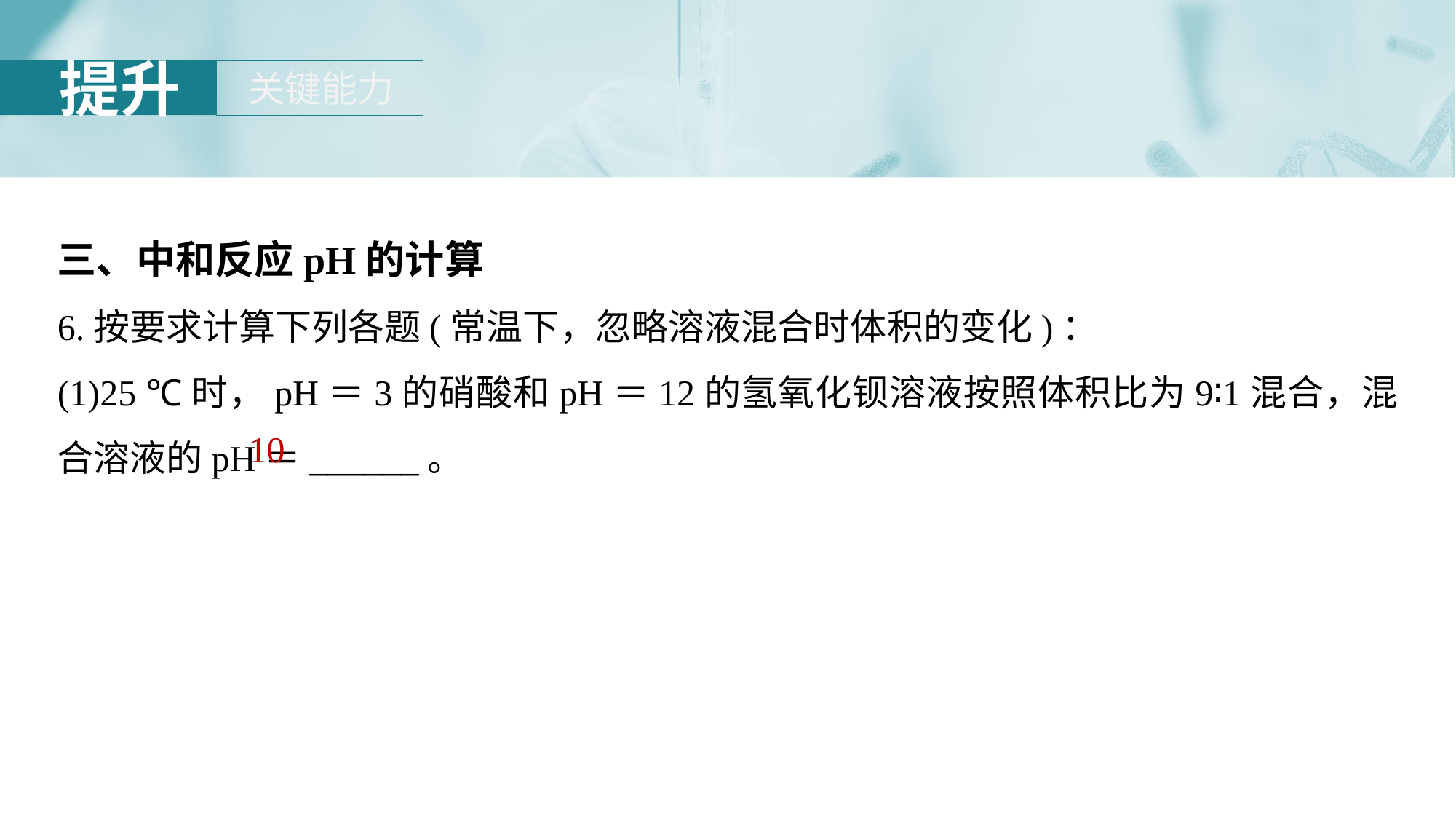

三、中和反应pH的计算
6.按要求计算下列各题(常温下，忽略溶液混合时体积的变化)：
(1)25 ℃时，pH＝3的硝酸和pH＝12的氢氧化钡溶液按照体积比为9∶1混合，混合溶液的pH＝______。
10